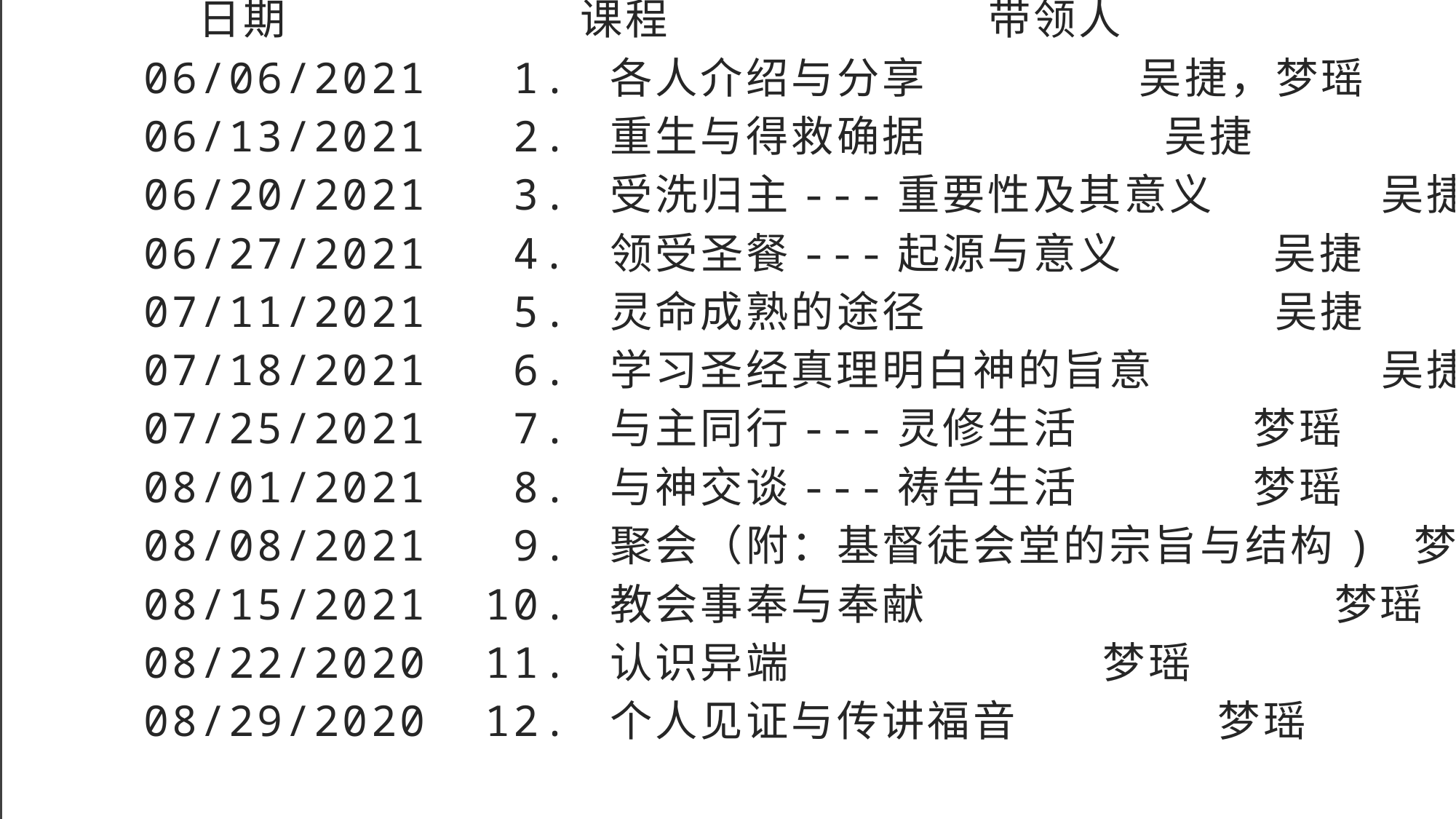

# 日期			课程	                        带领人 06/06/2021   1. 各人介绍与分享                 吴捷，梦瑶 06/13/2021   2. 重生与得救确据                   吴捷 06/20/2021   3. 受洗归主---重要性及其意义		   吴捷 06/27/2021   4. 领受圣餐---起源与意义            吴捷 07/11/2021   5. 灵命成熟的途径		            吴捷 07/18/2021   6. 学习圣经真理明白神的旨意		   吴捷 07/25/2021   7. 与主同行---灵修生活              梦瑶 08/01/2021   8. 与神交谈---祷告生活              梦瑶 08/08/2021   9. 聚会（附：基督徒会堂的宗旨与结构) 梦瑶 08/15/2021  10. 教会事奉与奉献			        梦瑶 08/22/2020  11. 认识异端                         梦瑶 08/29/2020  12. 个人见证与传讲福音                梦瑶